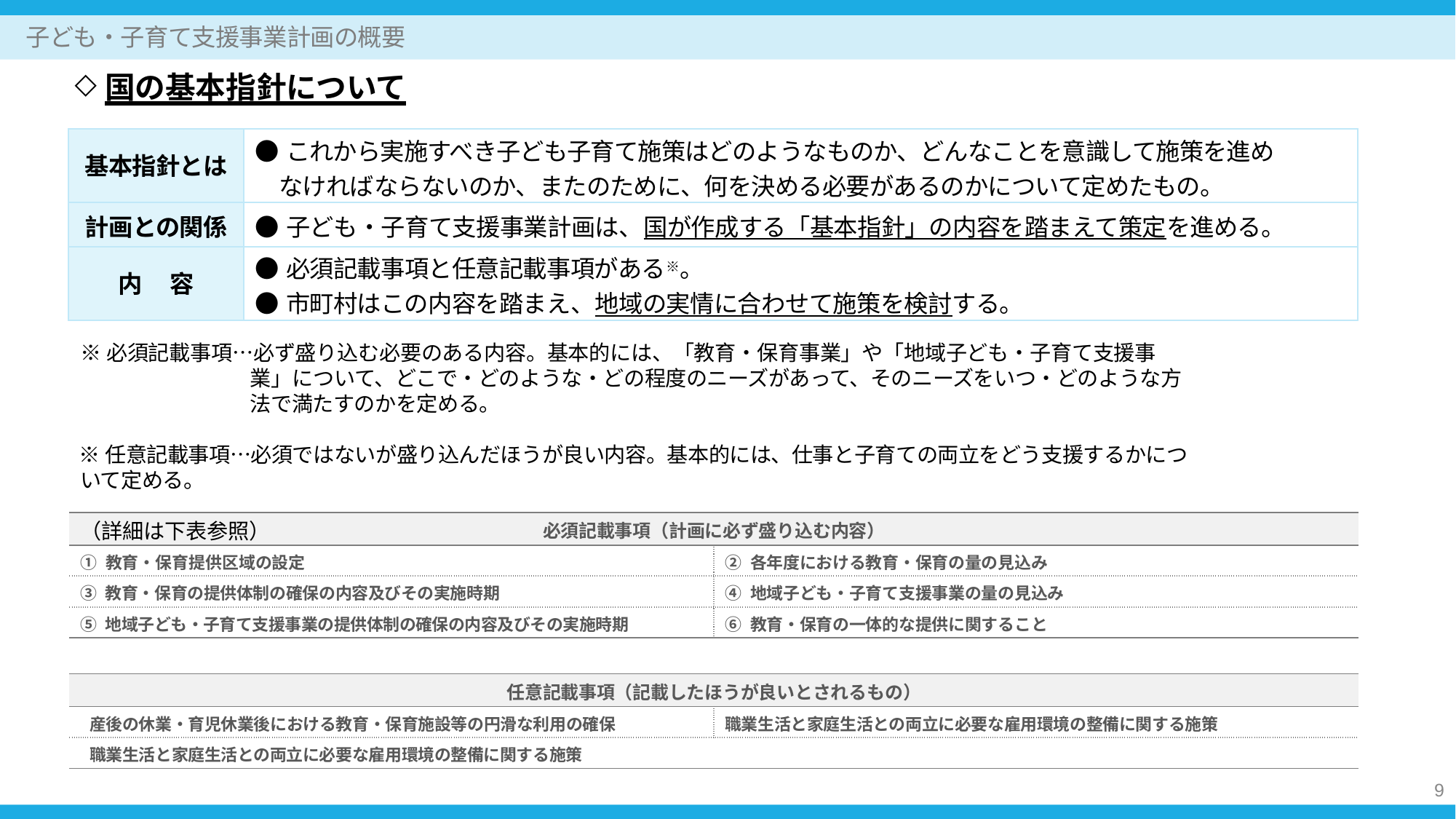

子ども・子育て支援事業計画の概要
国の基本指針について

| 基本指針とは | ●これから実施すべき子ども子育て施策はどのようなものか、どんなことを意識して施策を進めなければならないのか、またのために、何を決める必要があるのかについて定めたもの。 |
| --- | --- |
| 計画との関係 | ●子ども・子育て支援事業計画は、国が作成する「基本指針」の内容を踏まえて策定を進める。 |
| 内 容 | ●必須記載事項と任意記載事項がある※。 ●市町村はこの内容を踏まえ、地域の実情に合わせて施策を検討する。 |
※必須記載事項…必ず盛り込む必要のある内容。基本的には、「教育・保育事業」や「地域子ども・子育て支援事業」について、どこで・どのような・どの程度のニーズがあって、そのニーズをいつ・どのような方法で満たすのかを定める。
※任意記載事項…必須ではないが盛り込んだほうが良い内容。基本的には、仕事と子育ての両立をどう支援するかについて定める。
（詳細は下表参照）
| 必須記載事項（計画に必ず盛り込む内容） |  |
| --- | --- |
| ① 教育・保育提供区域の設定 | ② 各年度における教育・保育の量の見込み |
| ③ 教育・保育の提供体制の確保の内容及びその実施時期 | ④ 地域子ども・子育て支援事業の量の見込み |
| ⑤ 地域子ども・子育て支援事業の提供体制の確保の内容及びその実施時期 | ⑥ 教育・保育の一体的な提供に関すること |
| 任意記載事項（記載したほうが良いとされるもの） |  |
| --- | --- |
| 産後の休業・育児休業後における教育・保育施設等の円滑な利用の確保 | 職業生活と家庭生活との両立に必要な雇用環境の整備に関する施策 |
| 職業生活と家庭生活との両立に必要な雇用環境の整備に関する施策 |  |
9